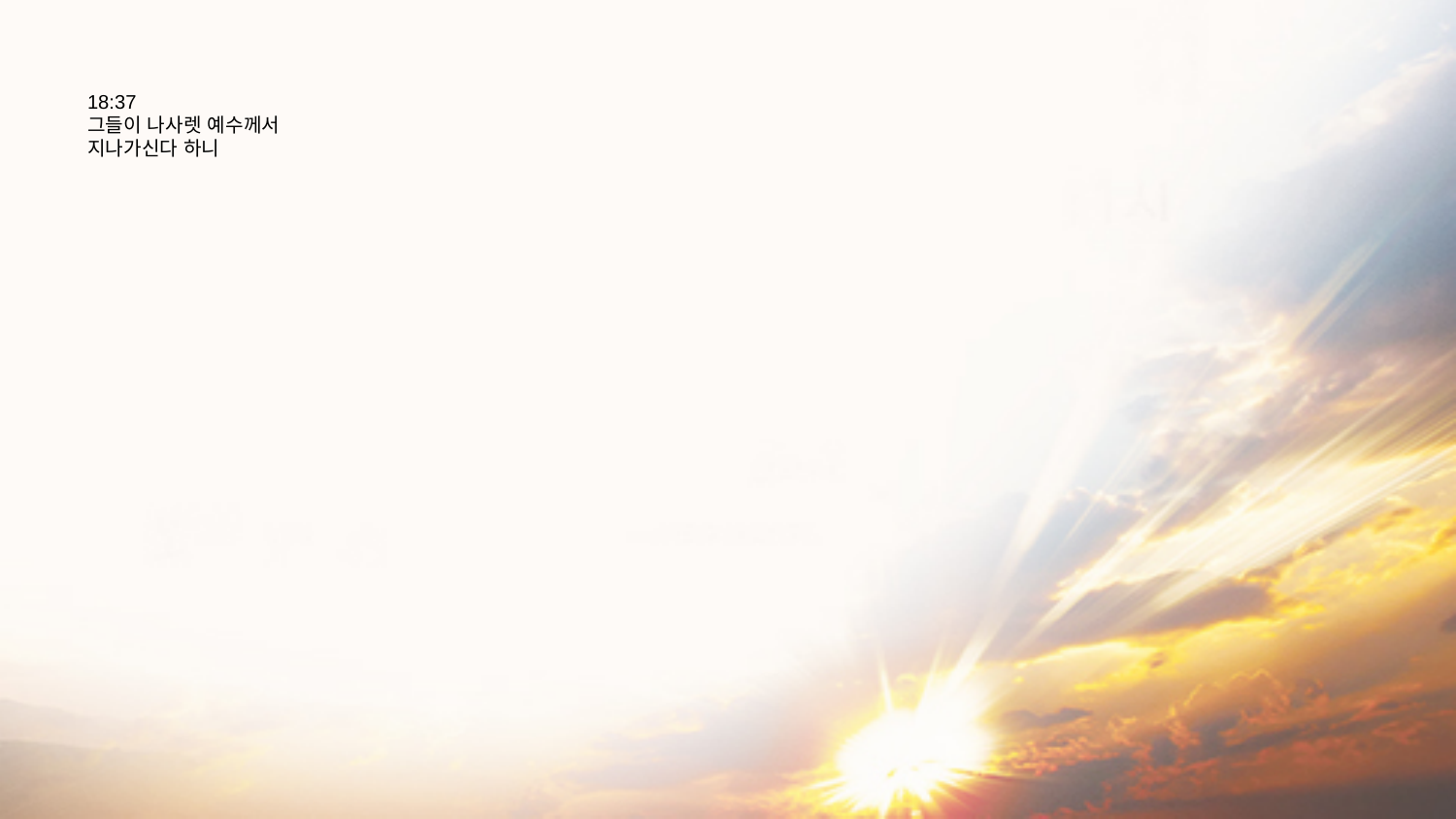

# 18:37 그들이 나사렛 예수께서 지나가신다 하니